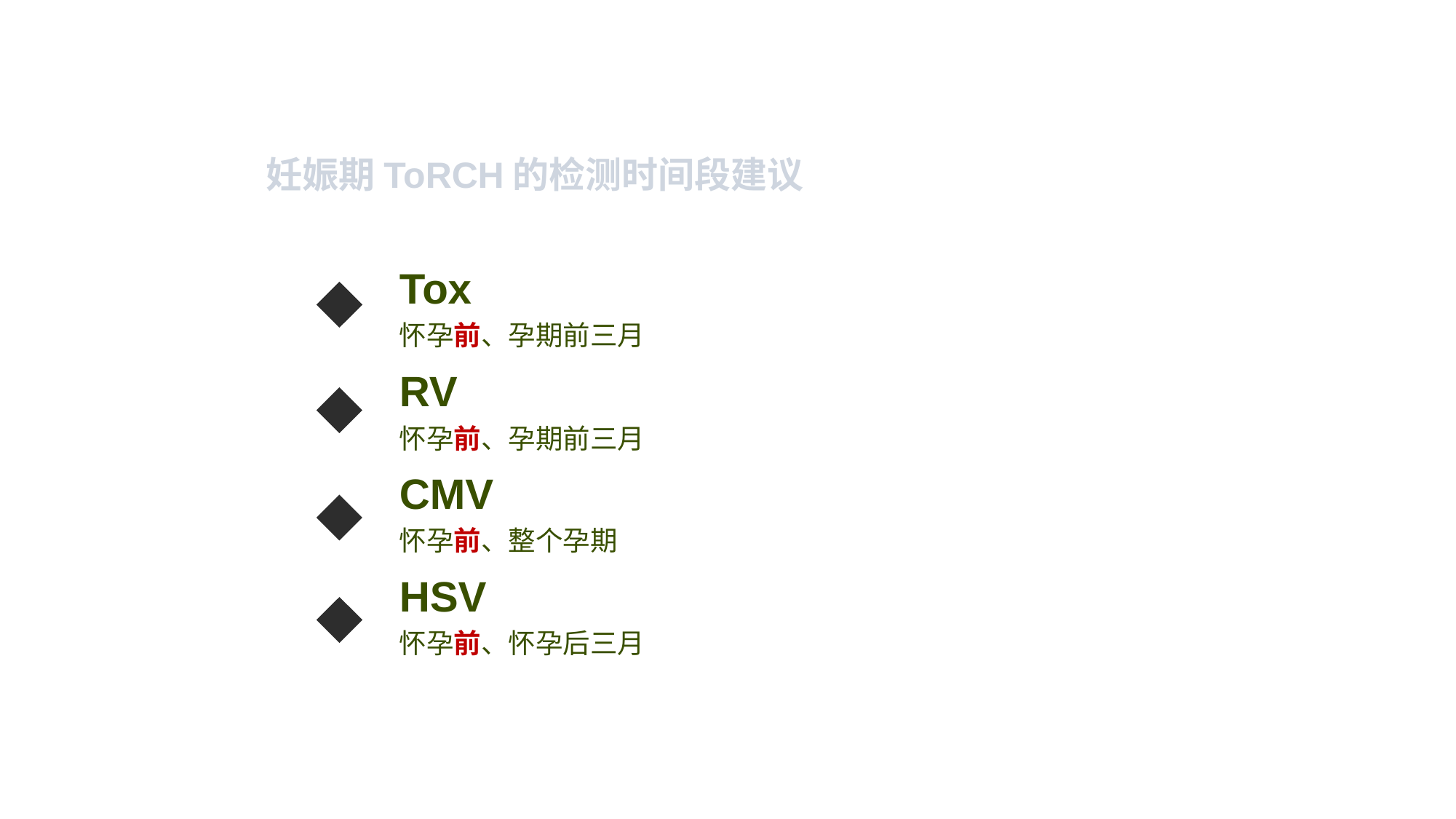

妊娠期ToRCH的检测时间段建议
Tox

怀孕前、孕期前三月
RV

怀孕前、孕期前三月
CMV

怀孕前、整个孕期
HSV

怀孕前、怀孕后三月